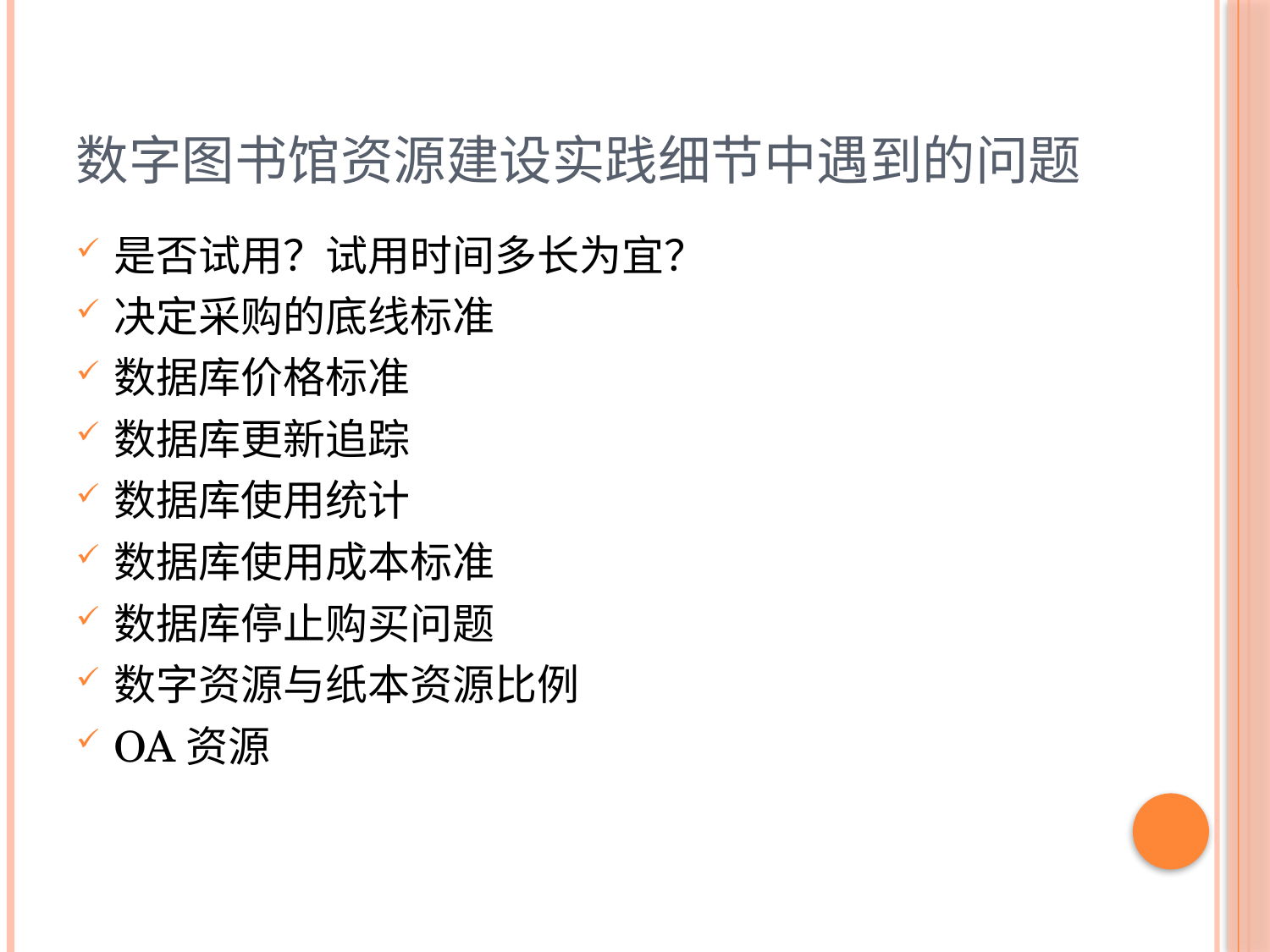

# 数字图书馆资源建设实践细节中遇到的问题
是否试用？试用时间多长为宜？
决定采购的底线标准
数据库价格标准
数据库更新追踪
数据库使用统计
数据库使用成本标准
数据库停止购买问题
数字资源与纸本资源比例
OA资源